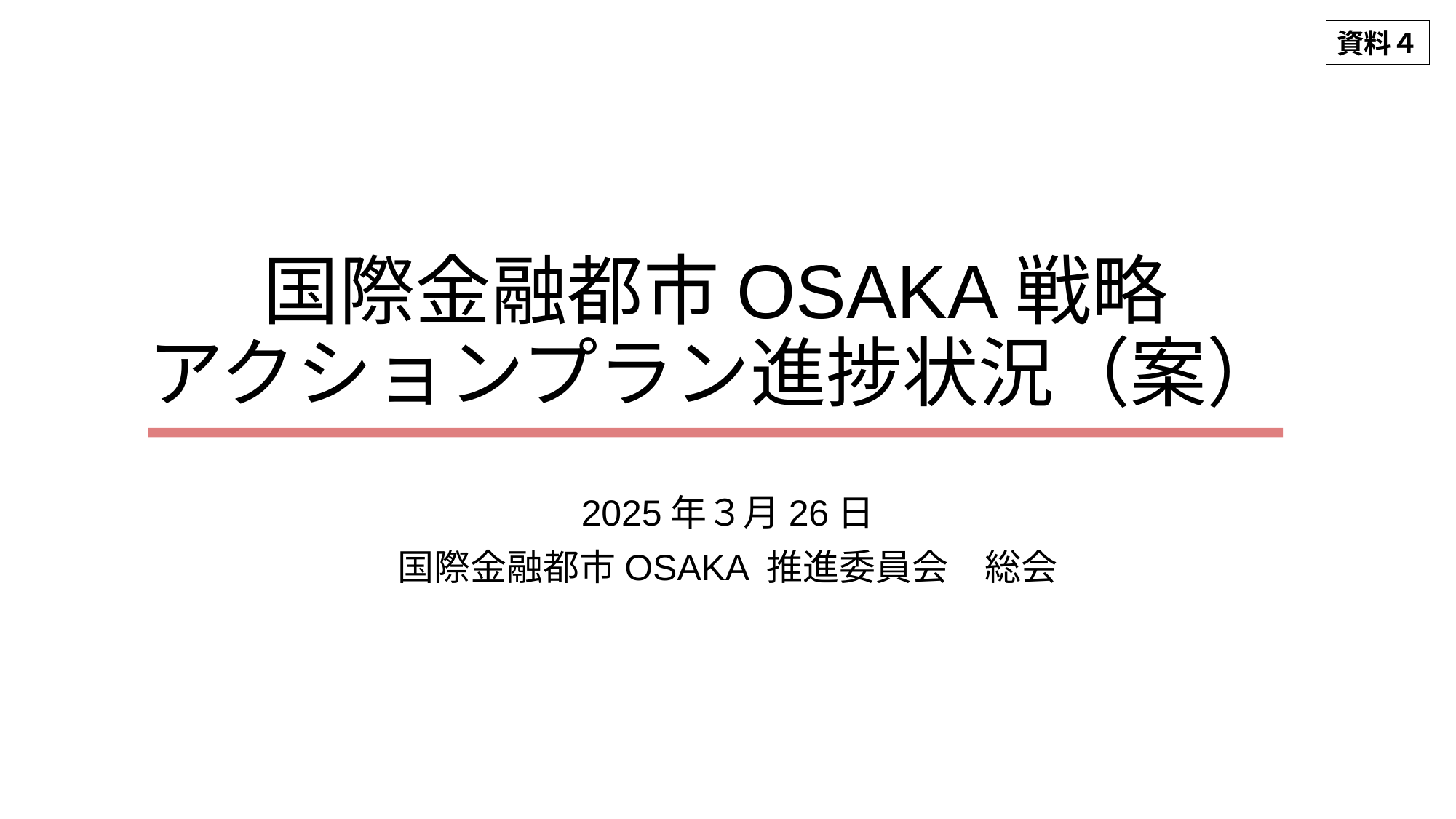

資料４
# 国際金融都市OSAKA戦略 アクションプラン進捗状況（案）

2025年３月26日
国際金融都市OSAKA 推進委員会　総会